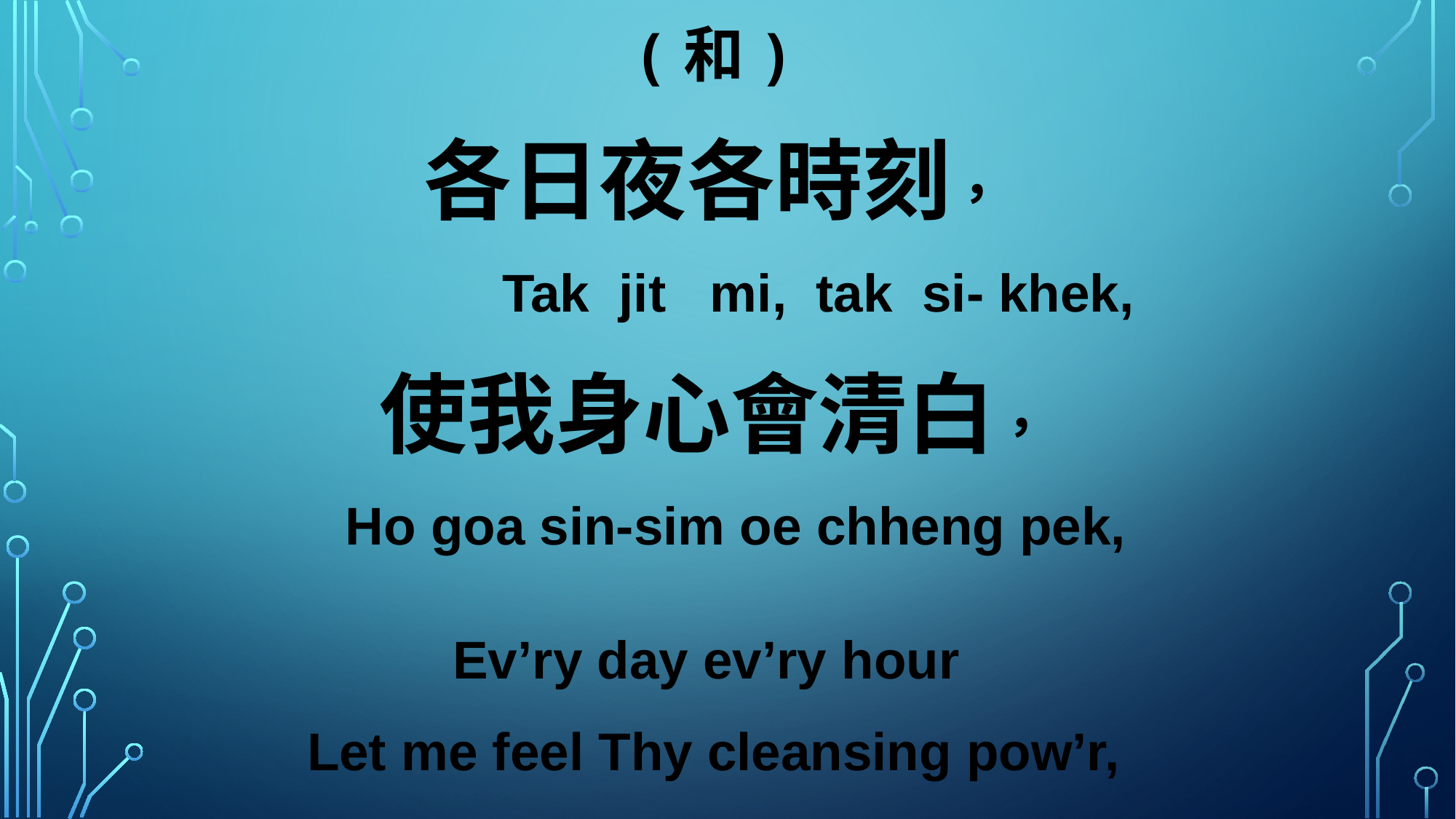

(和)
各日夜各時刻，
                     Tak  jit   mi,  tak  si- khek,
使我身心會清白，
   Ho goa sin-sim oe chheng pek,

Ev’ry day ev’ry hour
Let me feel Thy cleansing pow’r,